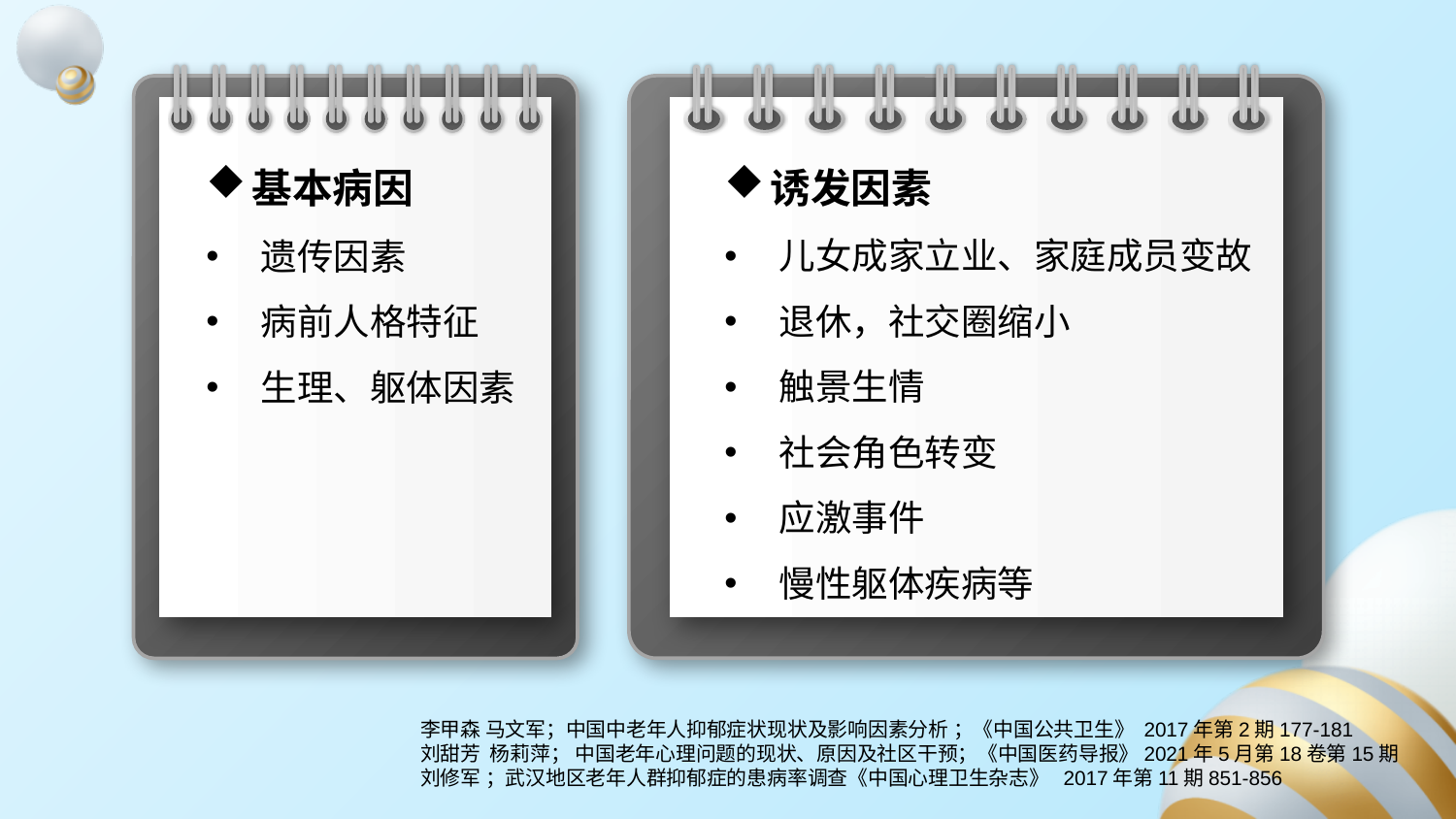

基本病因
遗传因素
病前人格特征
生理、躯体因素
诱发因素
儿女成家立业、家庭成员变故
退休，社交圈缩小
触景生情
社会角色转变
应激事件
慢性躯体疾病等
   李甲森 马文军；中国中老年人抑郁症状现状及影响因素分析 ；《中国公共卫生》 2017年第2期177-181
   刘甜芳  杨莉萍； 中国老年心理问题的现状、原因及社区干预；《中国医药导报》2021年5月第18卷第15期
   刘修军 ；武汉地区老年人群抑郁症的患病率调查《中国心理卫生杂志》  2017年第11期851-856